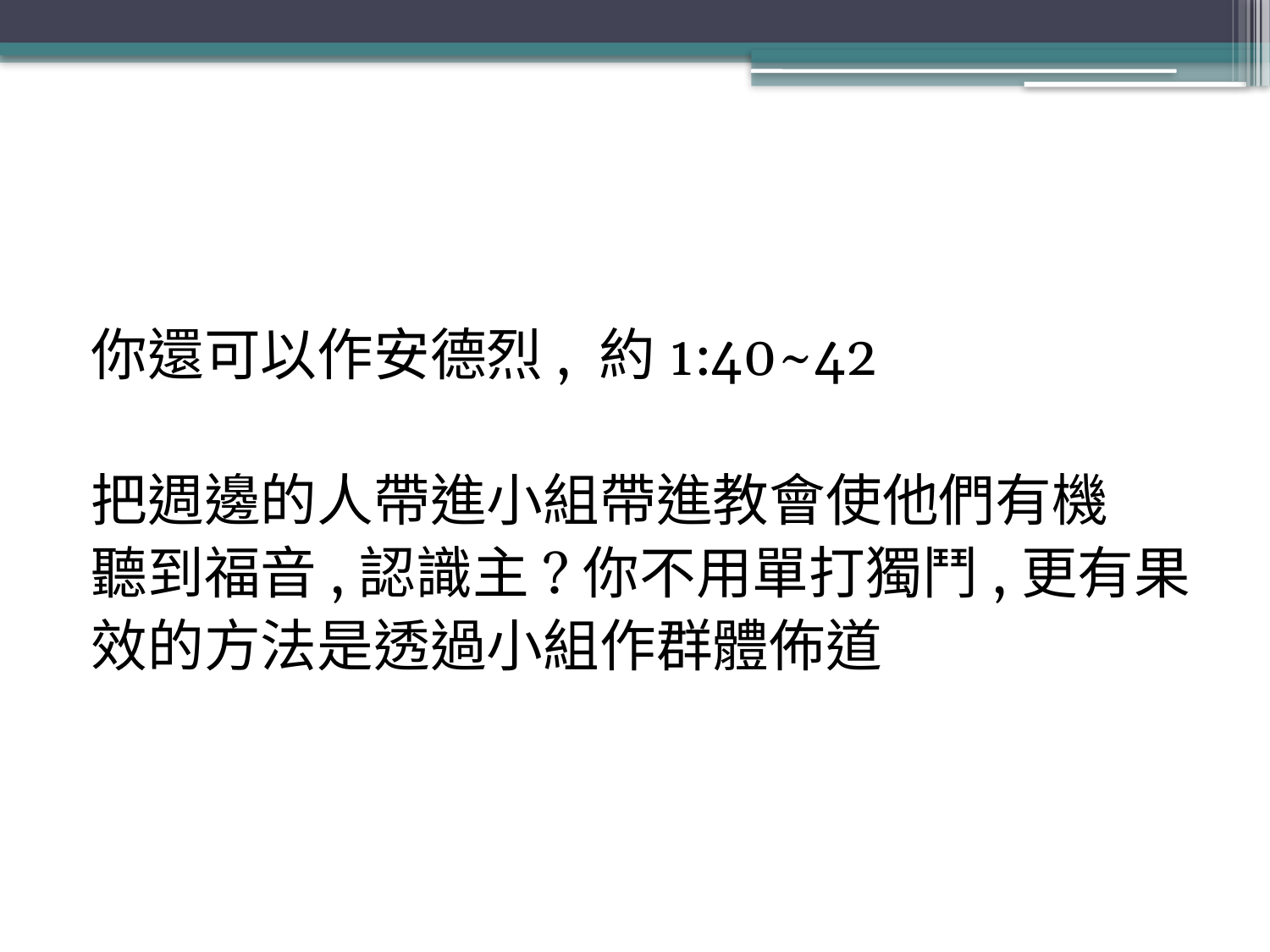

#
你還可以作安德烈, 約1:40~42

把週邊的人帶進小組帶進教會使他們有機
聽到福音,認識主?你不用單打獨鬥,更有果
效的方法是透過小組作群體佈道